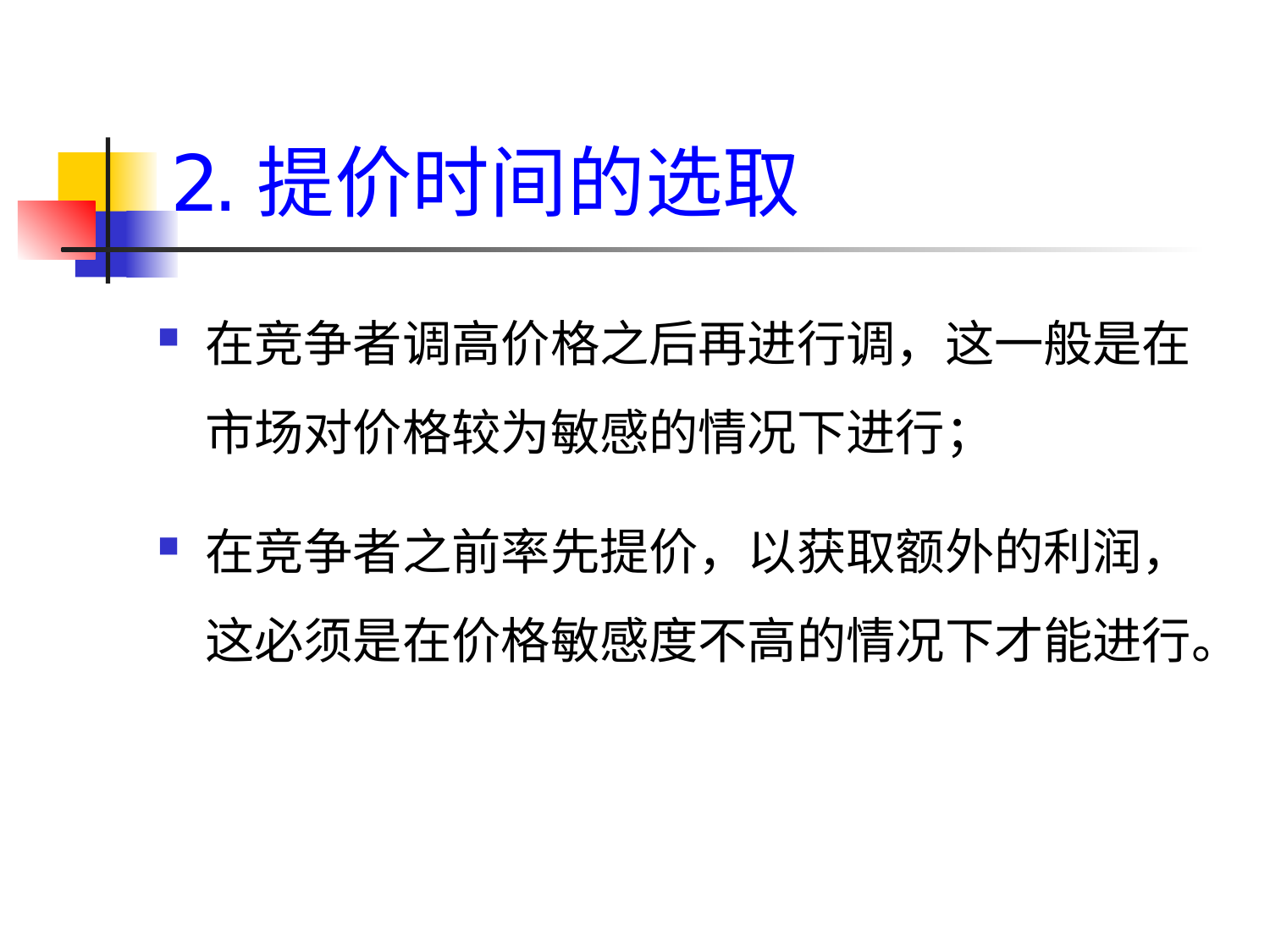

# 2.提价时间的选取
在竞争者调高价格之后再进行调，这一般是在市场对价格较为敏感的情况下进行；
在竞争者之前率先提价，以获取额外的利润，这必须是在价格敏感度不高的情况下才能进行。
66